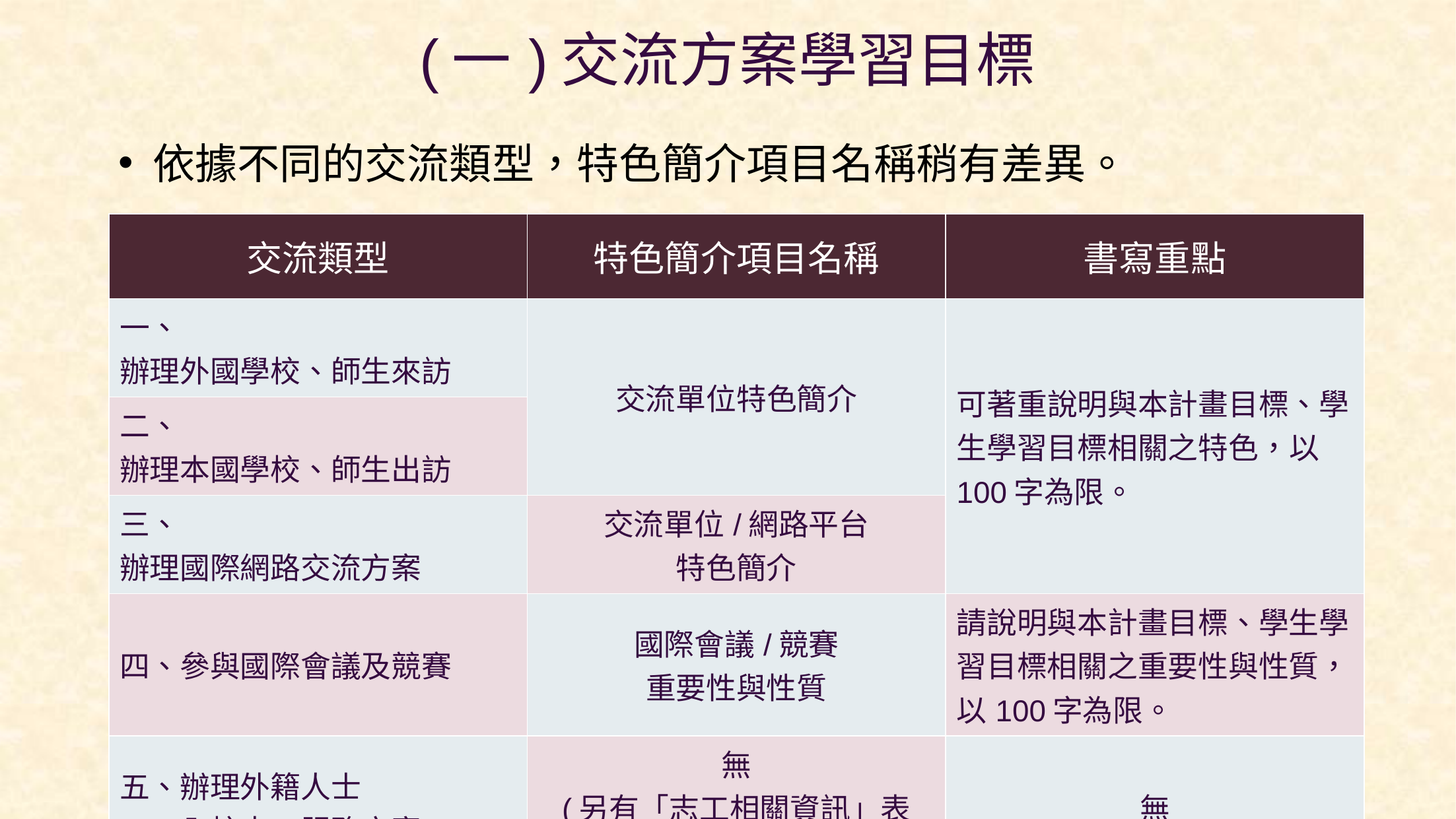

(一)交流方案學習目標
依據不同的交流類型，特色簡介項目名稱稍有差異。
| 交流類型 | 特色簡介項目名稱 | 書寫重點 |
| --- | --- | --- |
| 一、 辦理外國學校、師生來訪 | 交流單位特色簡介 | 可著重說明與本計畫目標、學生學習目標相關之特色，以100字為限。 |
| 二、 辦理本國學校、師生出訪 |  |  |
| 三、 辦理國際網路交流方案 | 交流單位/網路平台 特色簡介 |  |
| 四、參與國際會議及競賽 | 國際會議/競賽 重要性與性質 | 請說明與本計畫目標、學生學習目標相關之重要性與性質，以100字為限。 |
| 五、辦理外籍人士 　　入校志工服務方案 | 無 (另有「志工相關資訊」表格) | 無 |